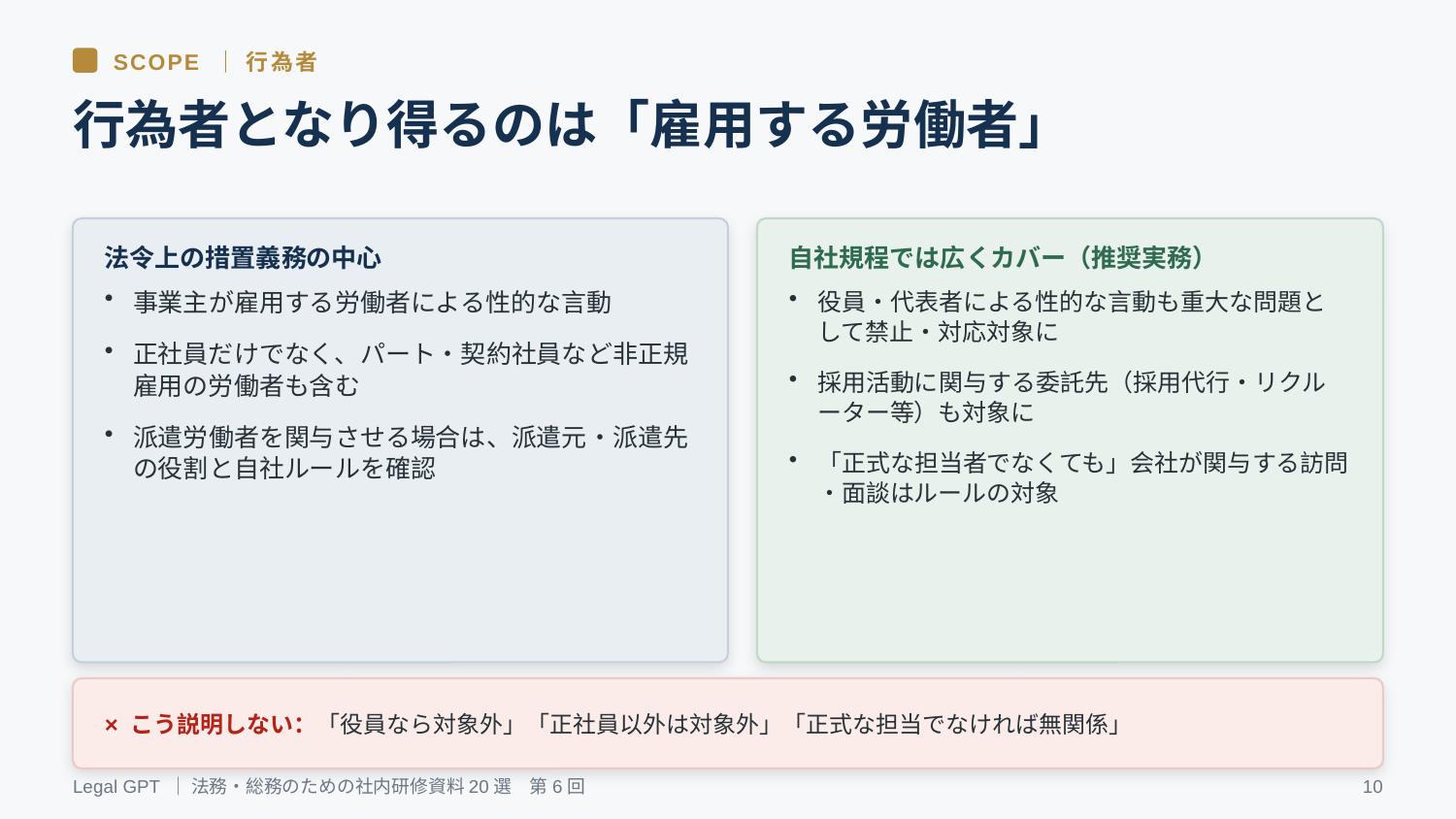

SCOPE ｜ 行為者

行為者となり得るのは「雇用する労働者」

法令上の措置義務の中心
自社規程では広くカバー（推奨実務）
事業主が雇用する労働者による性的な言動
正社員だけでなく、パート・契約社員など非正規雇用の労働者も含む
派遣労働者を関与させる場合は、派遣元・派遣先の役割と自社ルールを確認
役員・代表者による性的な言動も重大な問題として禁止・対応対象に
採用活動に関与する委託先（採用代行・リクルーター等）も対象に
「正式な担当者でなくても」会社が関与する訪問・面談はルールの対象

× こう説明しない：「役員なら対象外」「正社員以外は対象外」「正式な担当でなければ無関係」
Legal GPT ｜ 法務・総務のための社内研修資料20選　第6回
10